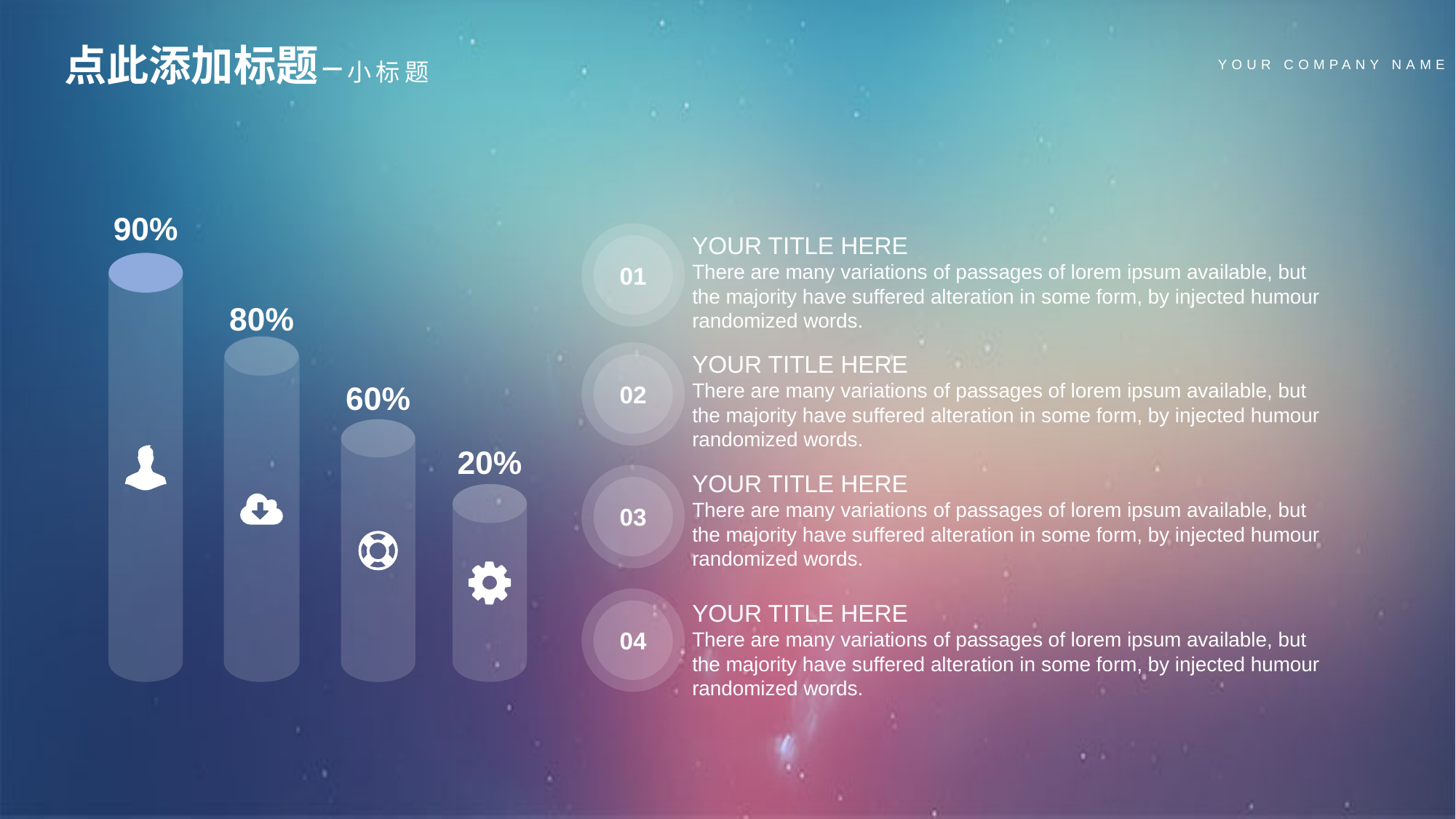

点此添加标题 – 小标题
YOUR COMPANY NAME
90%

01
YOUR TITLE HERE
There are many variations of passages of lorem ipsum available, but the majority have suffered alteration in some form, by injected humour randomized words.

80%

02
YOUR TITLE HERE
There are many variations of passages of lorem ipsum available, but the majority have suffered alteration in some form, by injected humour randomized words.
60%

20%

YOUR TITLE HERE
There are many variations of passages of lorem ipsum available, but the majority have suffered alteration in some form, by injected humour randomized words.

03

04
YOUR TITLE HERE
There are many variations of passages of lorem ipsum available, but the majority have suffered alteration in some form, by injected humour randomized words.